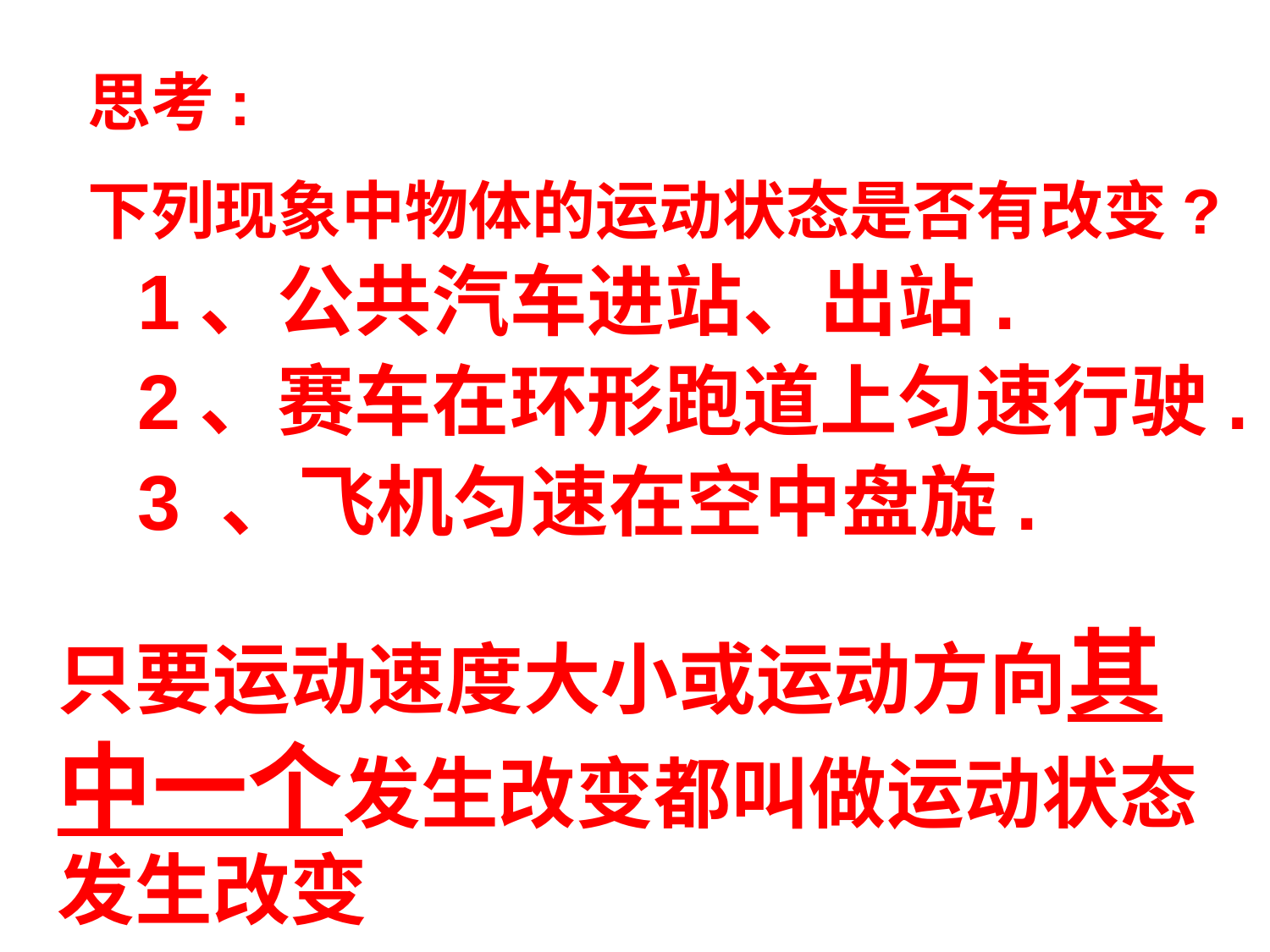

思考:
下列现象中物体的运动状态是否有改变?
1、公共汽车进站、出站.

2、赛车在环形跑道上匀速行驶.
3 、飞机匀速在空中盘旋.
只要运动速度大小或运动方向其中一个发生改变都叫做运动状态发生改变